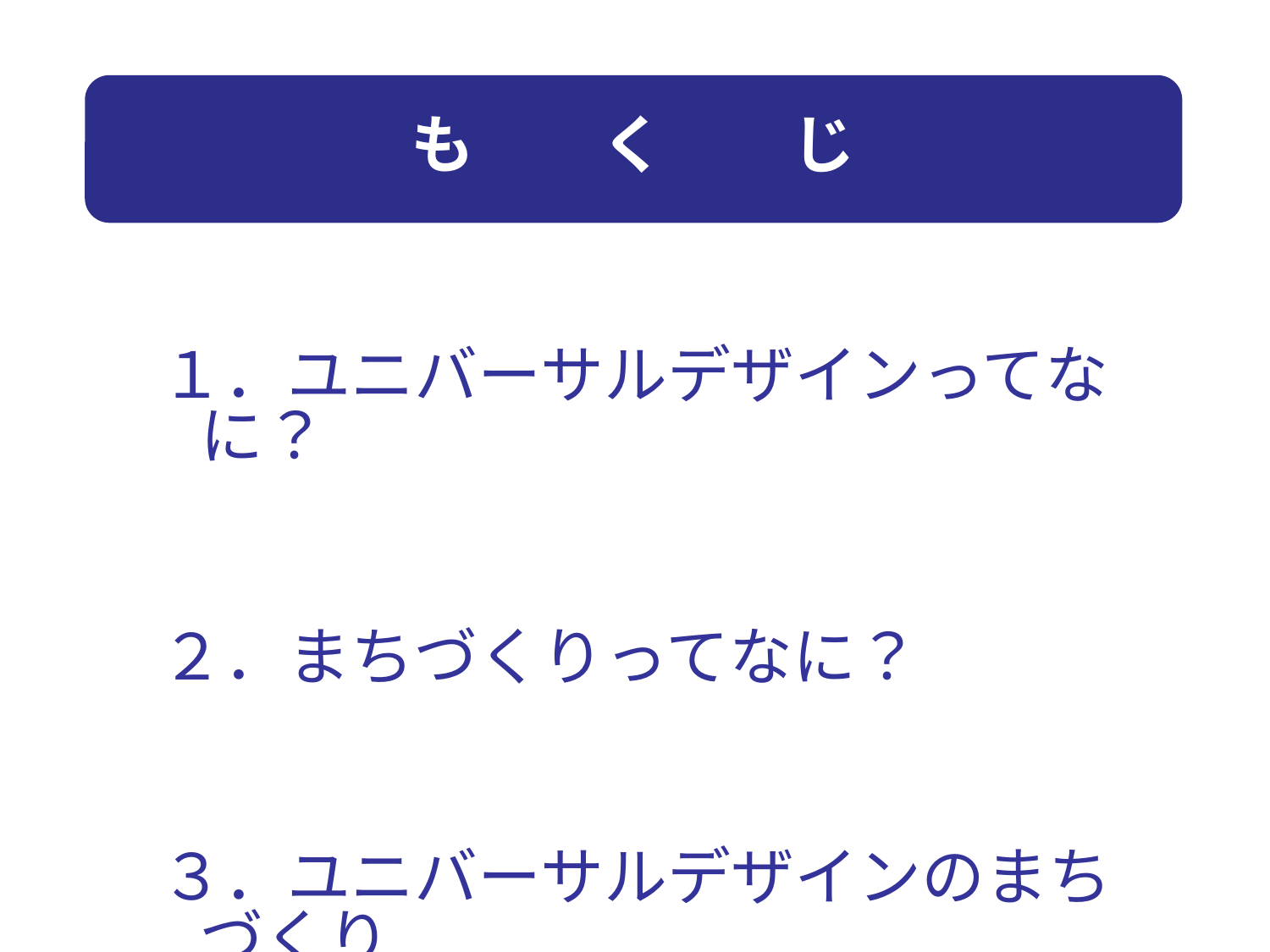

#

も　　く　　じ

１．ユニバーサルデザインってなに？

２．まちづくりってなに？

３．ユニバーサルデザインのまちづくり